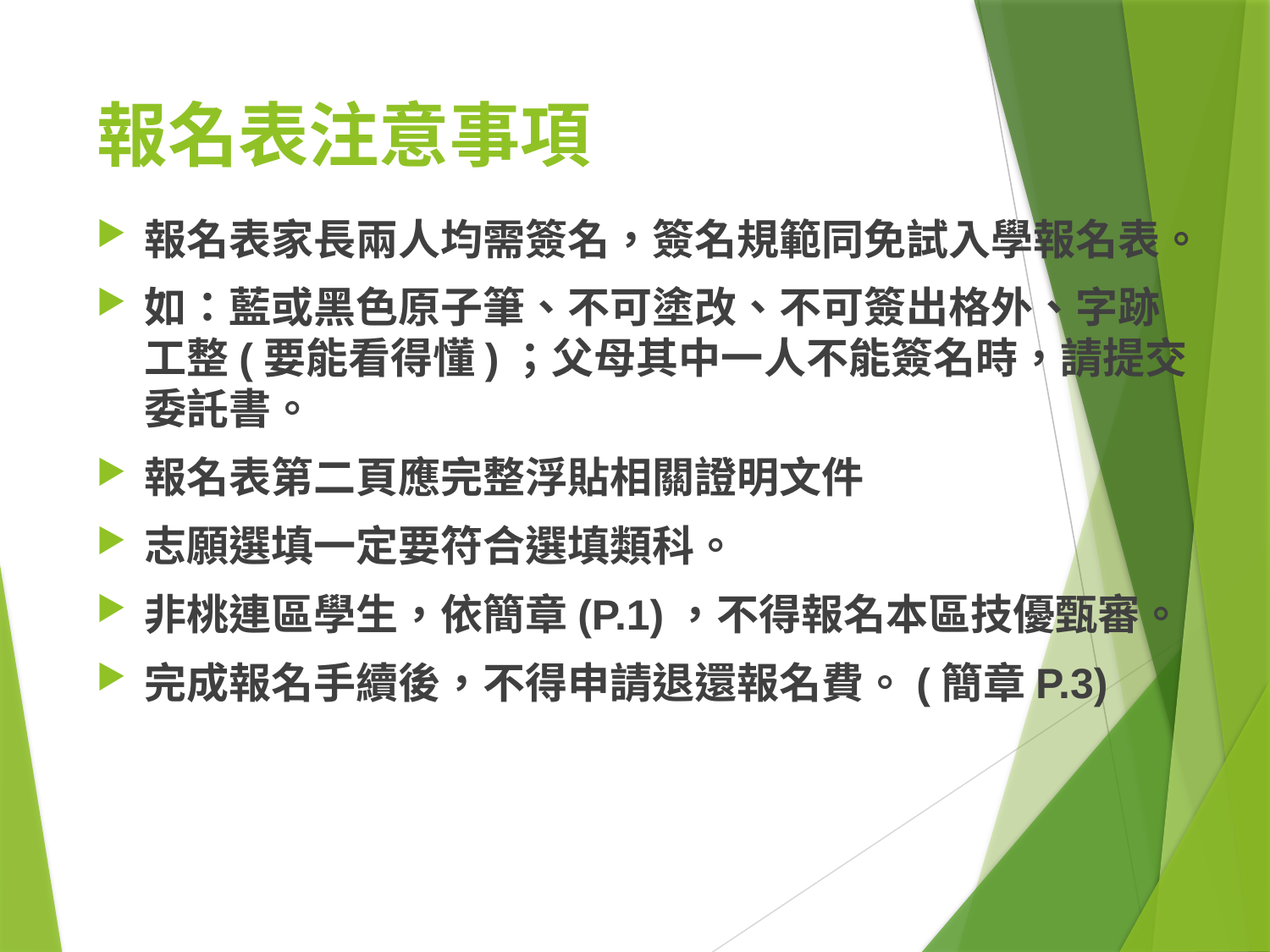

# 報名表注意事項
報名表家長兩人均需簽名，簽名規範同免試入學報名表。
如：藍或黑色原子筆、不可塗改、不可簽出格外、字跡工整(要能看得懂)；父母其中一人不能簽名時，請提交委託書。
報名表第二頁應完整浮貼相關證明文件
志願選填一定要符合選填類科。
非桃連區學生，依簡章(P.1)，不得報名本區技優甄審。
完成報名手續後，不得申請退還報名費。(簡章P.3)